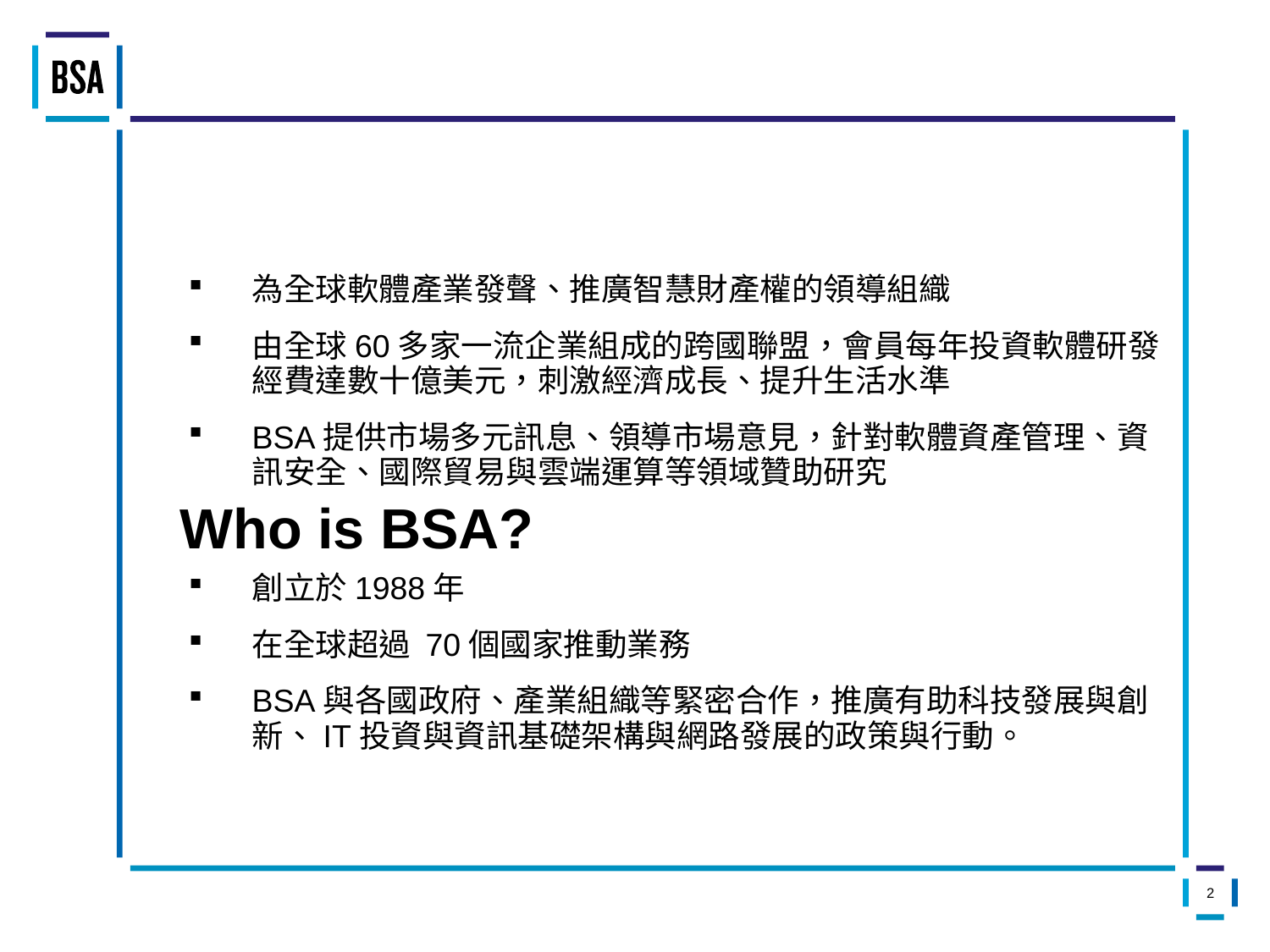

為全球軟體產業發聲、推廣智慧財產權的領導組織
由全球60多家一流企業組成的跨國聯盟，會員每年投資軟體研發經費達數十億美元，刺激經濟成長、提升生活水準
BSA提供市場多元訊息、領導市場意見，針對軟體資產管理、資訊安全、國際貿易與雲端運算等領域贊助研究

創立於1988年
在全球超過 70個國家推動業務
BSA與各國政府、產業組織等緊密合作，推廣有助科技發展與創新、IT投資與資訊基礎架構與網路發展的政策與行動。

# Who is BSA?
2